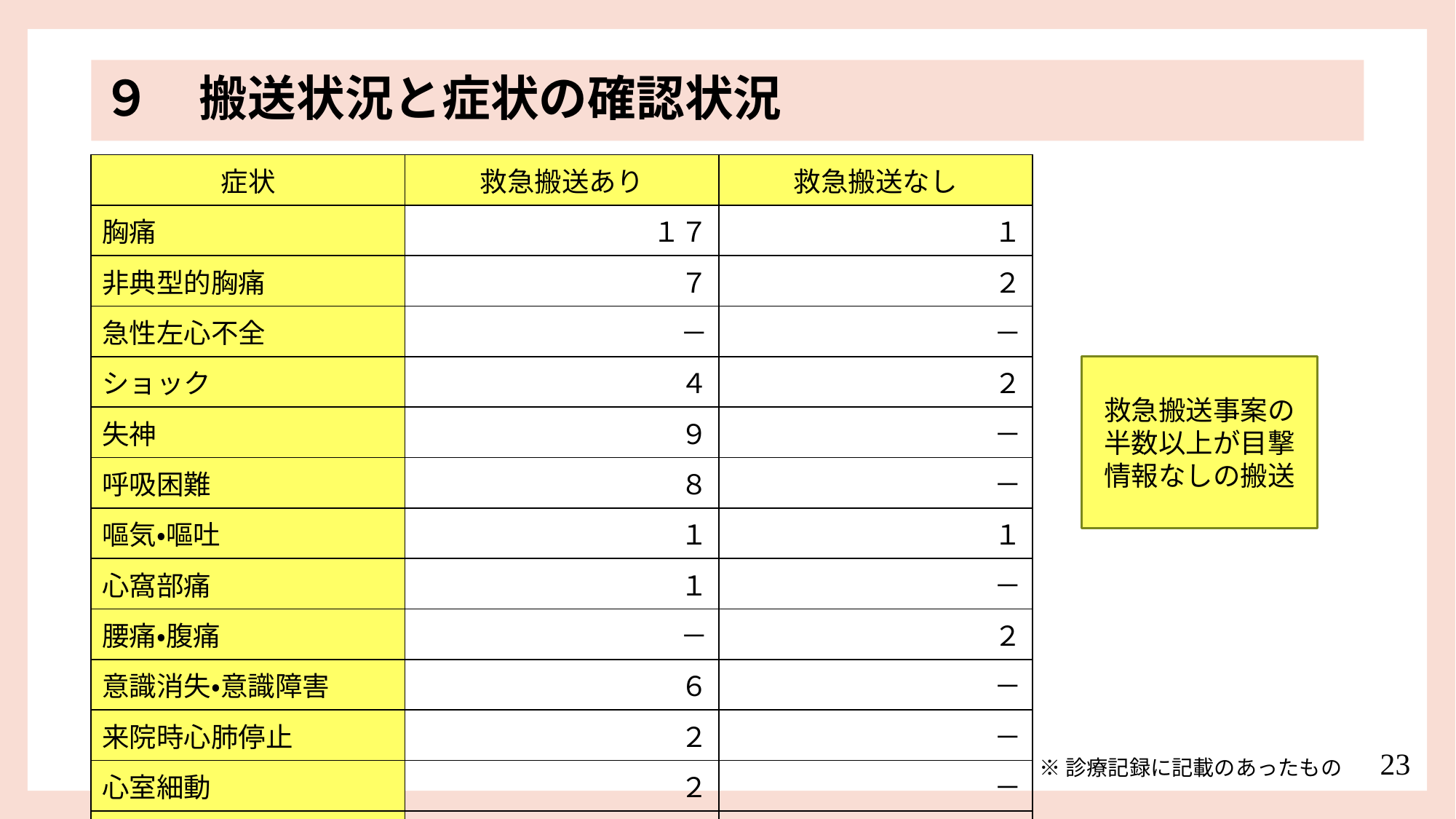

９　搬送状況と症状の確認状況
| 症状 | 救急搬送あり | 救急搬送なし |
| --- | --- | --- |
| 胸痛 | １７ | １ |
| 非典型的胸痛 | ７ | ２ |
| 急性左心不全 | － | － |
| ショック | ４ | ２ |
| 失神 | ９ | － |
| 呼吸困難 | ８ | － |
| 嘔気・嘔吐 | １ | １ |
| 心窩部痛 | １ | － |
| 腰痛・腹痛 | － | ２ |
| 意識消失・意識障害 | ６ | － |
| 来院時心肺停止 | ２ | － |
| 心室細動 | ２ | － |
| 不明 | ９１ | ９２ |
救急搬送事案の半数以上が目撃情報なしの搬送
23
※診療記録に記載のあったもの